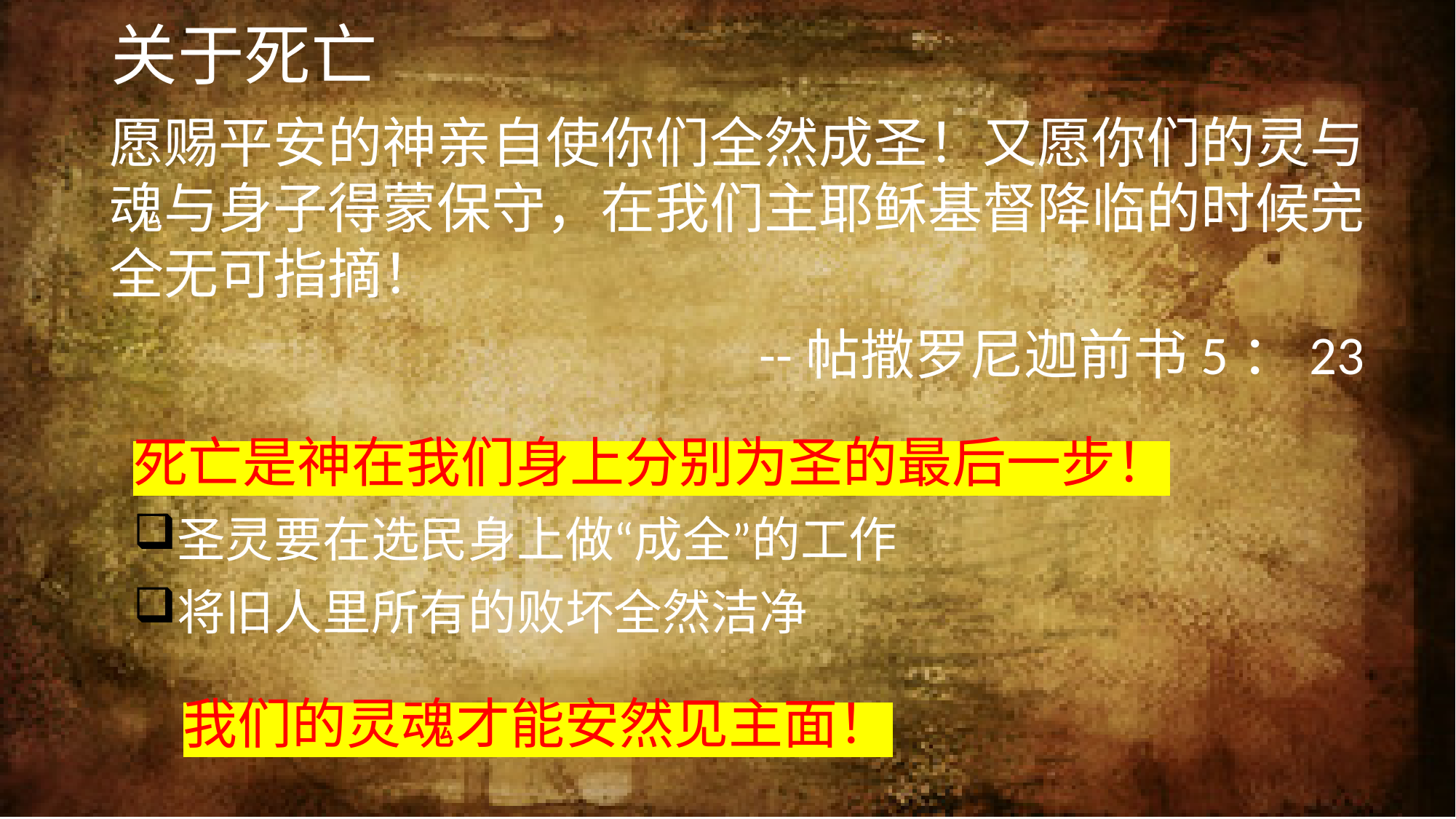

# 关于死亡
愿赐平安的神亲自使你们全然成圣！又愿你们的灵与魂与身子得蒙保守，在我们主耶稣基督降临的时候完全无可指摘！
--帖撒罗尼迦前书5：23
死亡是神在我们身上分别为圣的最后一步！
圣灵要在选民身上做“成全”的工作
将旧人里所有的败坏全然洁净
我们的灵魂才能安然见主面！